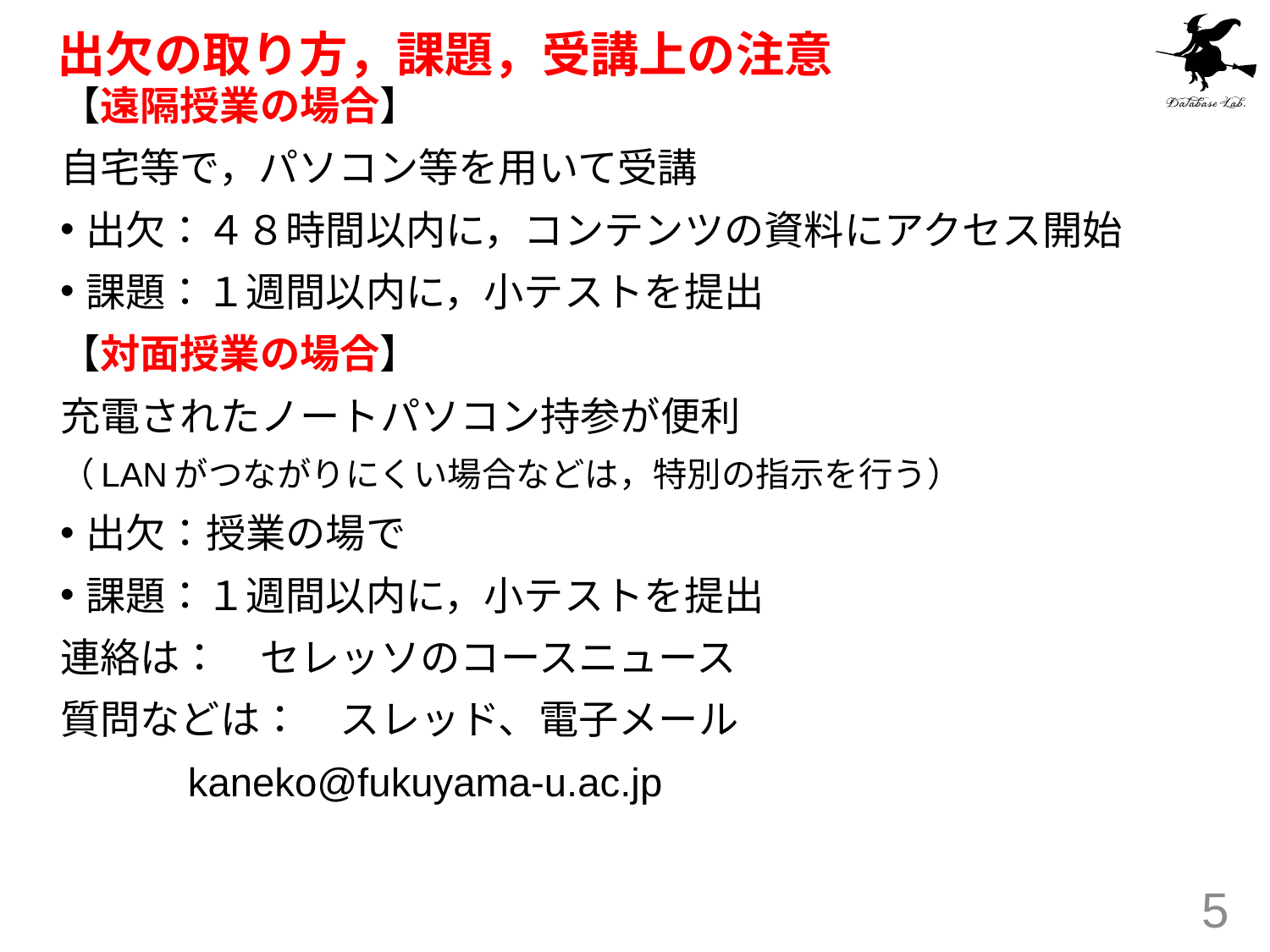

# 出欠の取り方，課題，受講上の注意
【遠隔授業の場合】
自宅等で，パソコン等を用いて受講
出欠：４８時間以内に，コンテンツの資料にアクセス開始
課題：１週間以内に，小テストを提出
【対面授業の場合】
充電されたノートパソコン持参が便利
（LANがつながりにくい場合などは，特別の指示を行う）
出欠：授業の場で
課題：１週間以内に，小テストを提出
連絡は：　セレッソのコースニュース
質問などは：　スレッド、電子メール
　　　kaneko@fukuyama-u.ac.jp
5